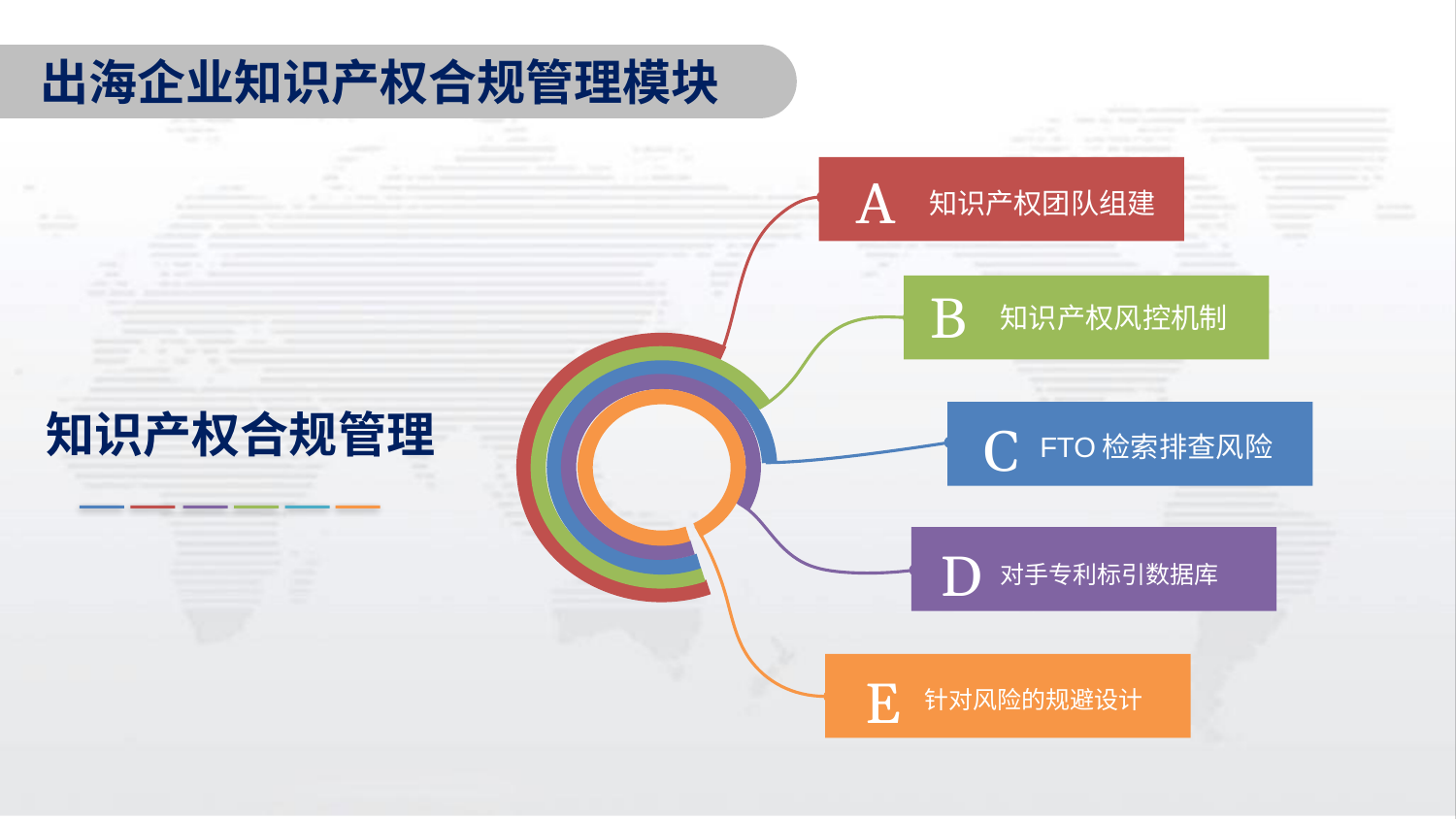

出海企业知识产权合规管理模块

A
 知识产权团队组建

B

知识产权风控机制

知识产权合规管理

C
FTO检索排查风险

D
对手专利标引数据库

E
   针对风险的规避设计